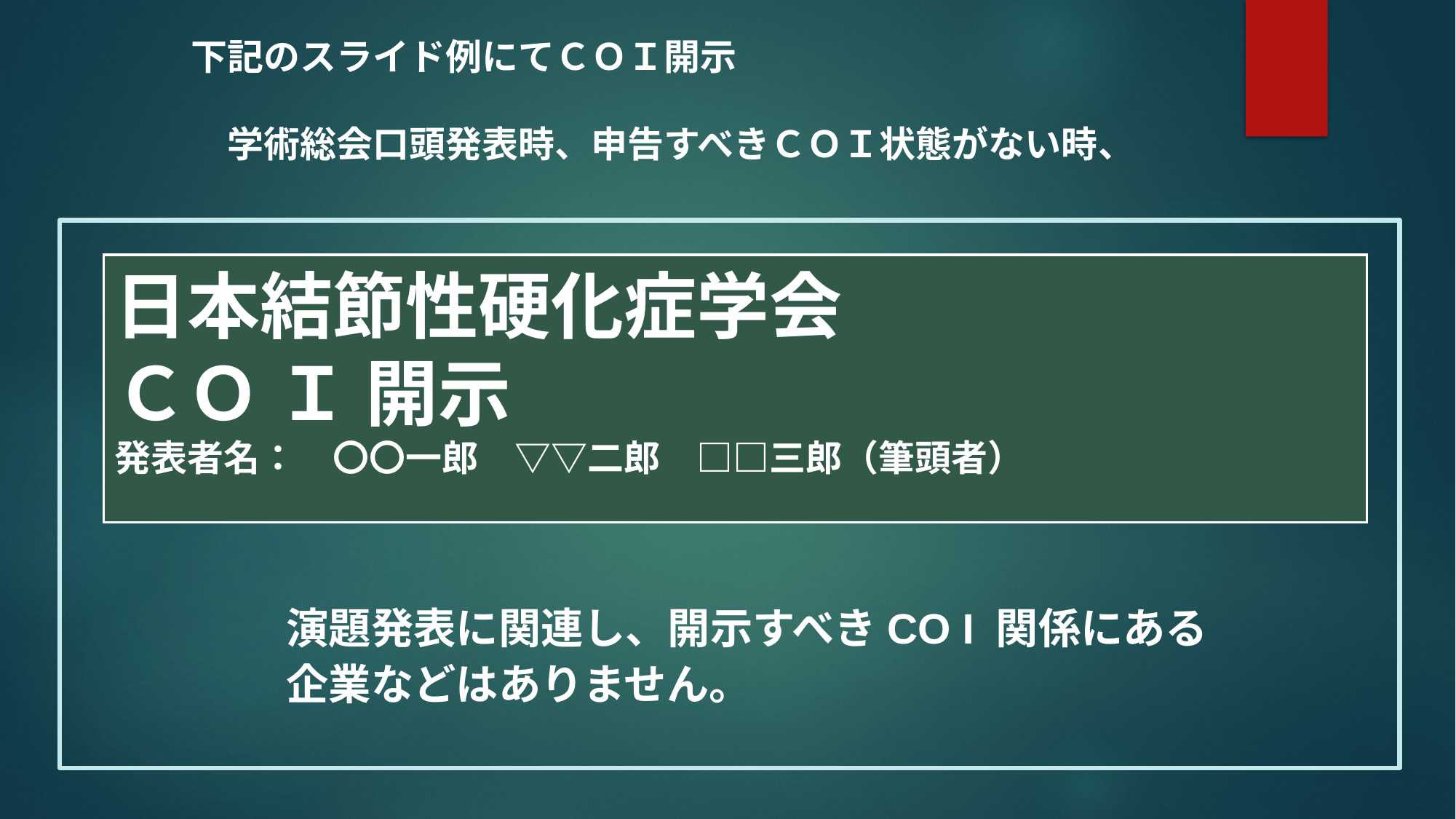

下記のスライド例にてＣＯＩ開示

　学術総会口頭発表時、申告すべきＣＯＩ状態がない時、

# 日本結節性硬化症学会 ＣＯ Ｉ 開示 発表者名：　〇〇一郎　▽▽二郎　□□三郎（筆頭者）

演題発表に関連し、開示すべきCO I 関係にある
企業などはありません。